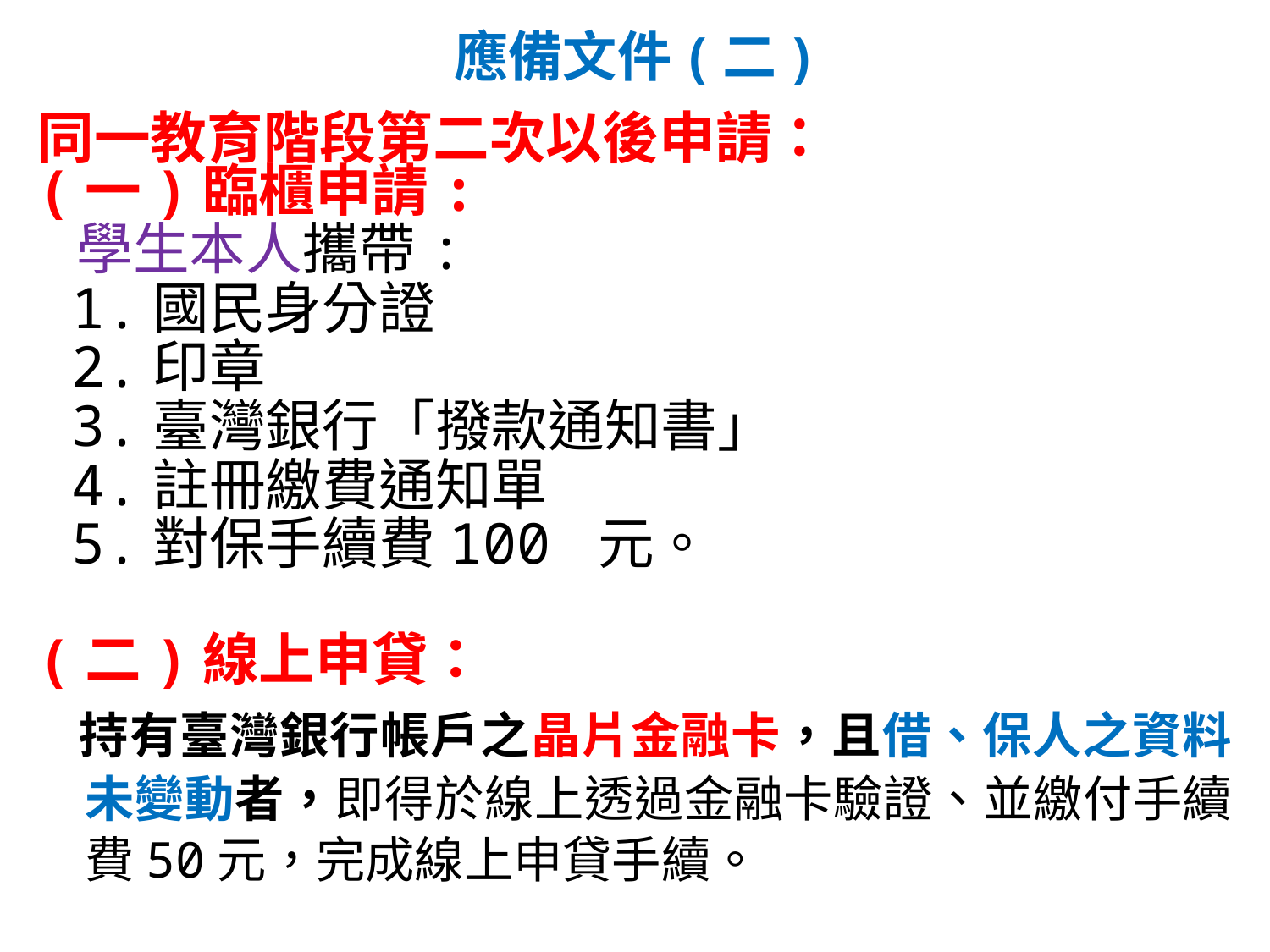

# 應備文件(二)
同一教育階段第二次以後申請：
(一)臨櫃申請:
  學生本人攜帶:
 1.國民身分證
 2.印章
 3.臺灣銀行「撥款通知書」
 4.註冊繳費通知單
 5.對保手續費100 元。

(二)線上申貸：
  持有臺灣銀行帳戶之晶片金融卡，且借、保人之資料未變動者，即得於線上透過金融卡驗證、並繳付手續費50元，完成線上申貸手續。